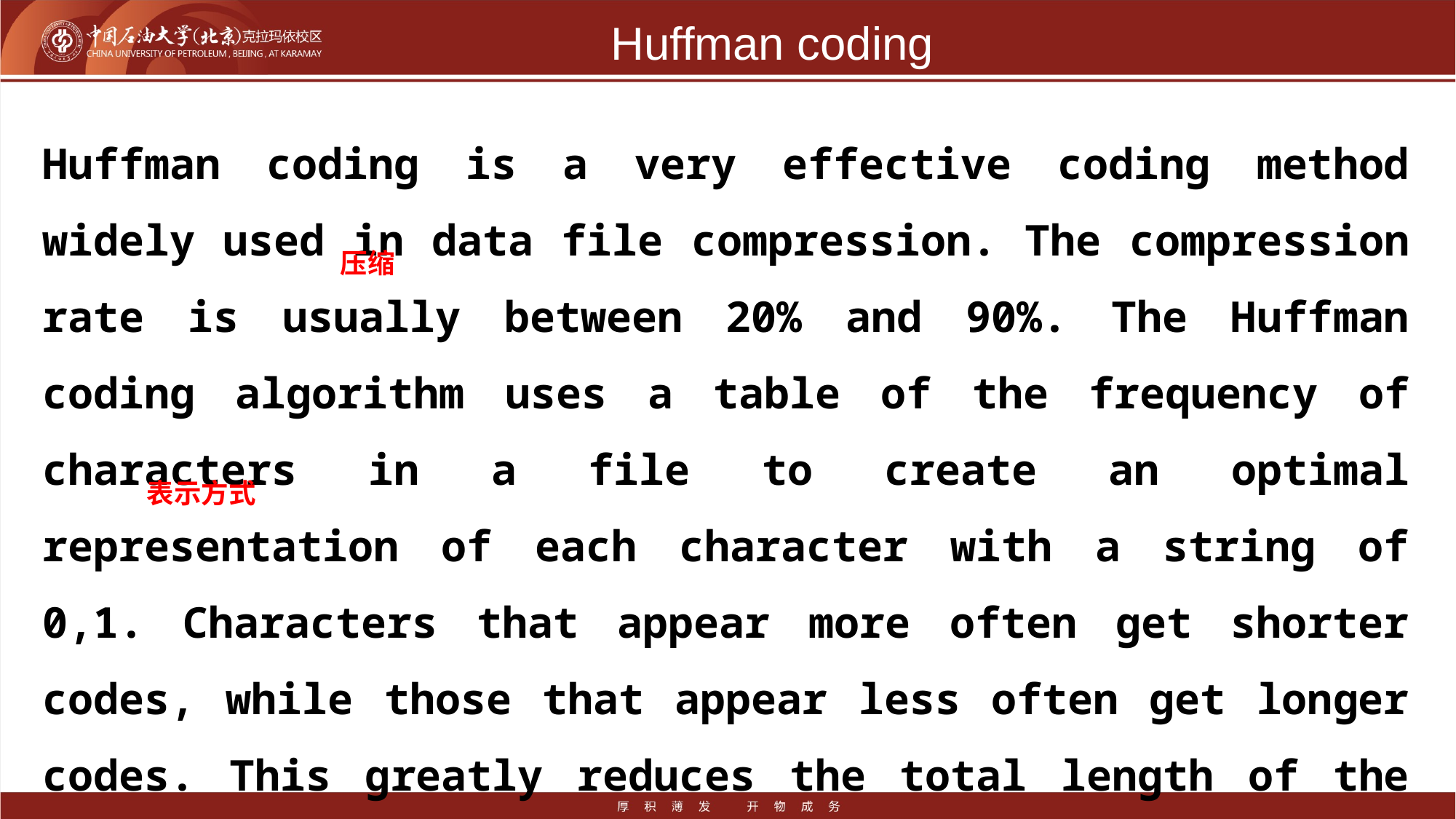

# Huffman coding
Huffman coding is a very effective coding method widely used in data file compression. The compression rate is usually between 20% and 90%. The Huffman coding algorithm uses a table of the frequency of characters in a file to create an optimal representation of each character with a string of 0,1. Characters that appear more often get shorter codes, while those that appear less often get longer codes. This greatly reduces the total length of the encoded message.
压缩
表示方式